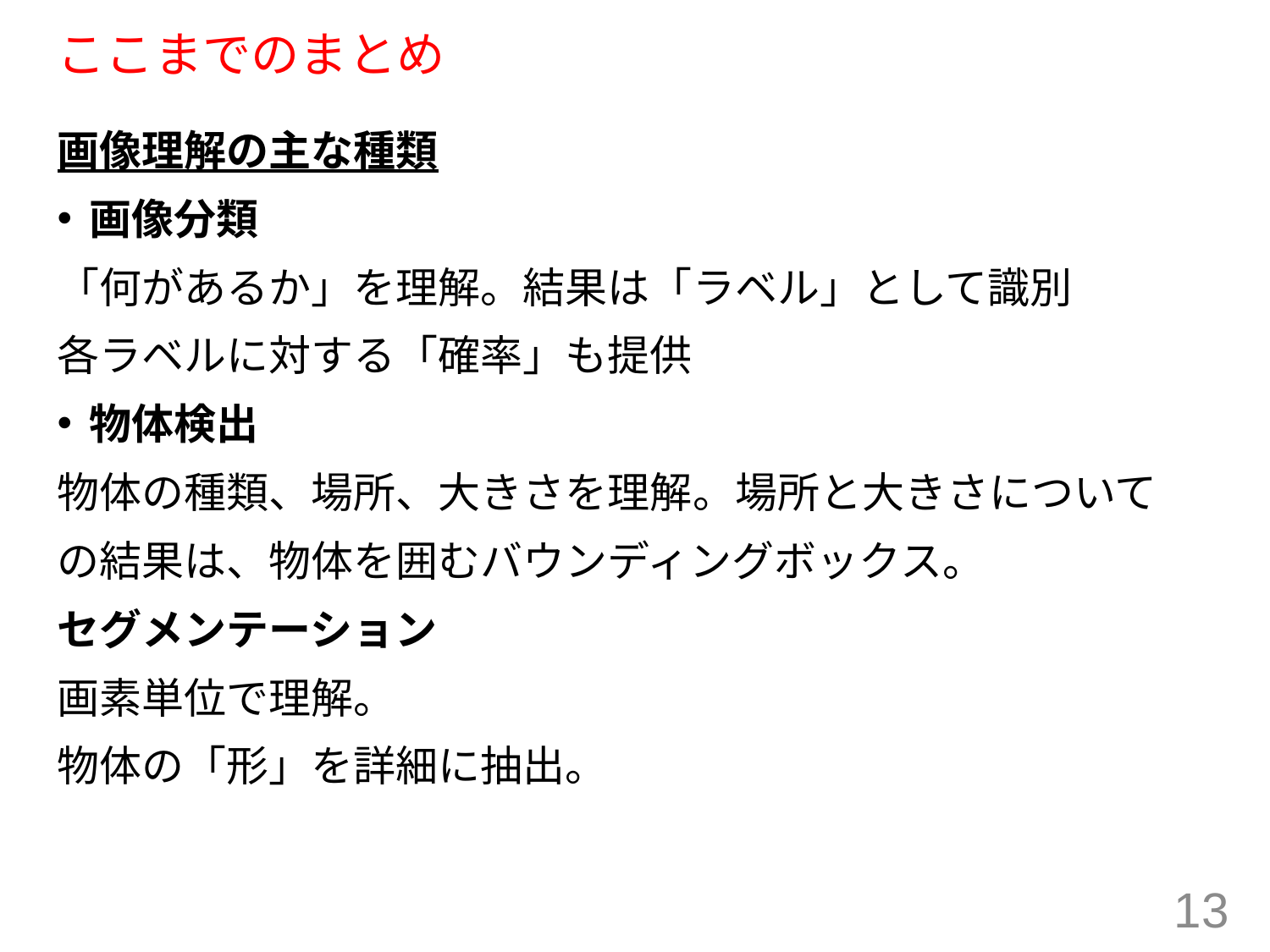

# ここまでのまとめ
画像理解の主な種類
画像分類
「何があるか」を理解。結果は「ラベル」として識別
各ラベルに対する「確率」も提供
物体検出
物体の種類、場所、大きさを理解。場所と大きさについて
の結果は、物体を囲むバウンディングボックス。
セグメンテーション
画素単位で理解。
物体の「形」を詳細に抽出。

13